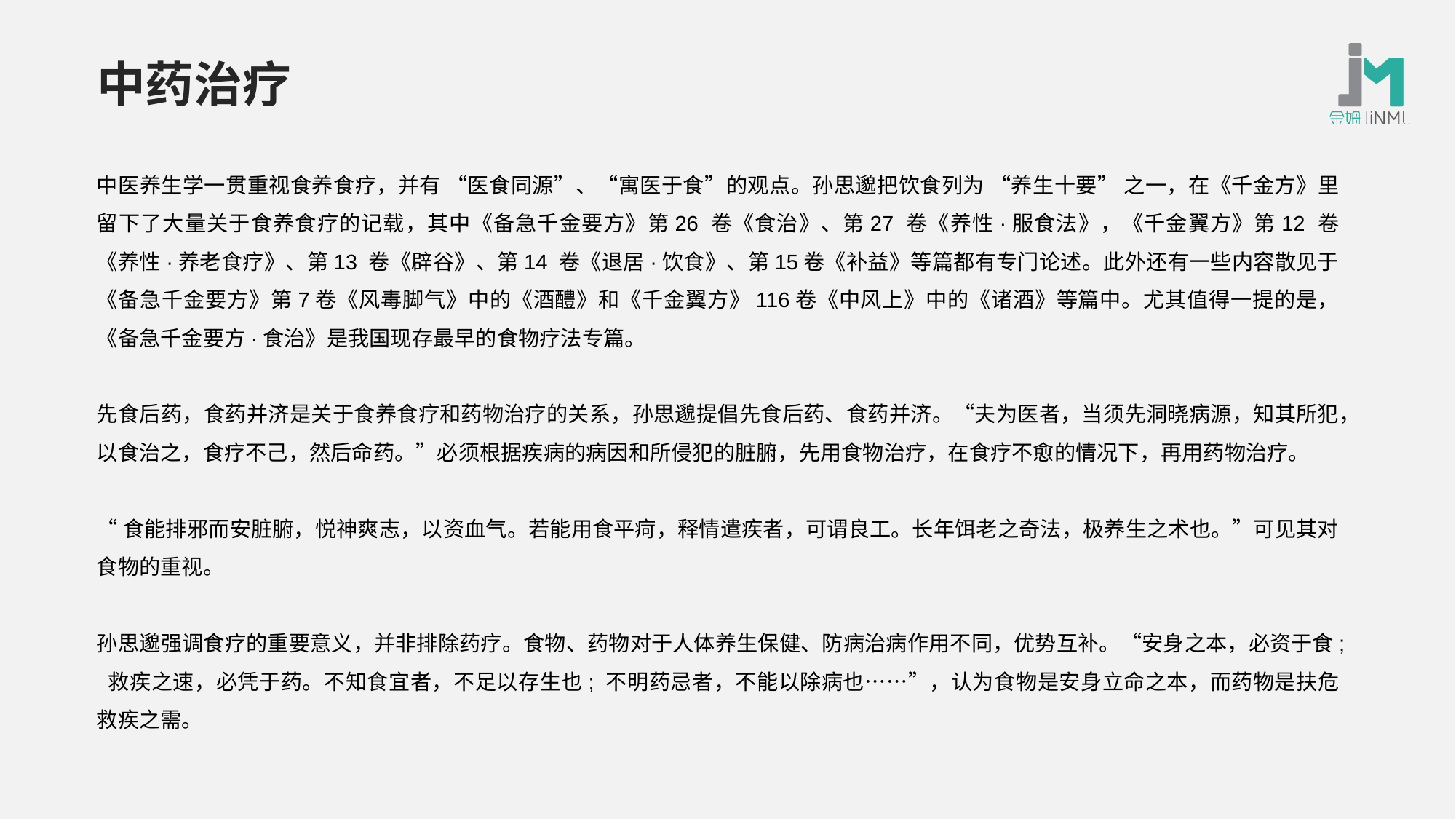

# 中药治疗
中医养生学一贯重视食养食疗，并有 “医食同源”、“寓医于食”的观点。孙思邈把饮食列为 “养生十要” 之一，在《千金方》里留下了大量关于食养食疗的记载，其中《备急千金要方》第26 卷《食治》、第27 卷《养性·服食法》，《千金翼方》第12 卷《养性·养老食疗》、第13 卷《辟谷》、第14 卷《退居·饮食》、第15卷《补益》等篇都有专门论述。此外还有一些内容散见于《备急千金要方》第7卷《风毒脚气》中的《酒醴》和《千金翼方》116卷《中风上》中的《诸酒》等篇中。尤其值得一提的是，《备急千金要方·食治》是我国现存最早的食物疗法专篇。

先食后药，食药并济是关于食养食疗和药物治疗的关系，孙思邈提倡先食后药、食药并济。“夫为医者，当须先洞晓病源，知其所犯，以食治之，食疗不己，然后命药。”必须根据疾病的病因和所侵犯的脏腑，先用食物治疗，在食疗不愈的情况下，再用药物治疗。

“食能排邪而安脏腑，悦神爽志，以资血气。若能用食平疴，释情遣疾者，可谓良工。长年饵老之奇法，极养生之术也。”可见其对食物的重视。

孙思邈强调食疗的重要意义，并非排除药疗。食物、药物对于人体养生保健、防病治病作用不同，优势互补。“安身之本，必资于食; 救疾之速，必凭于药。不知食宜者，不足以存生也; 不明药忌者，不能以除病也……”，认为食物是安身立命之本，而药物是扶危救疾之需。